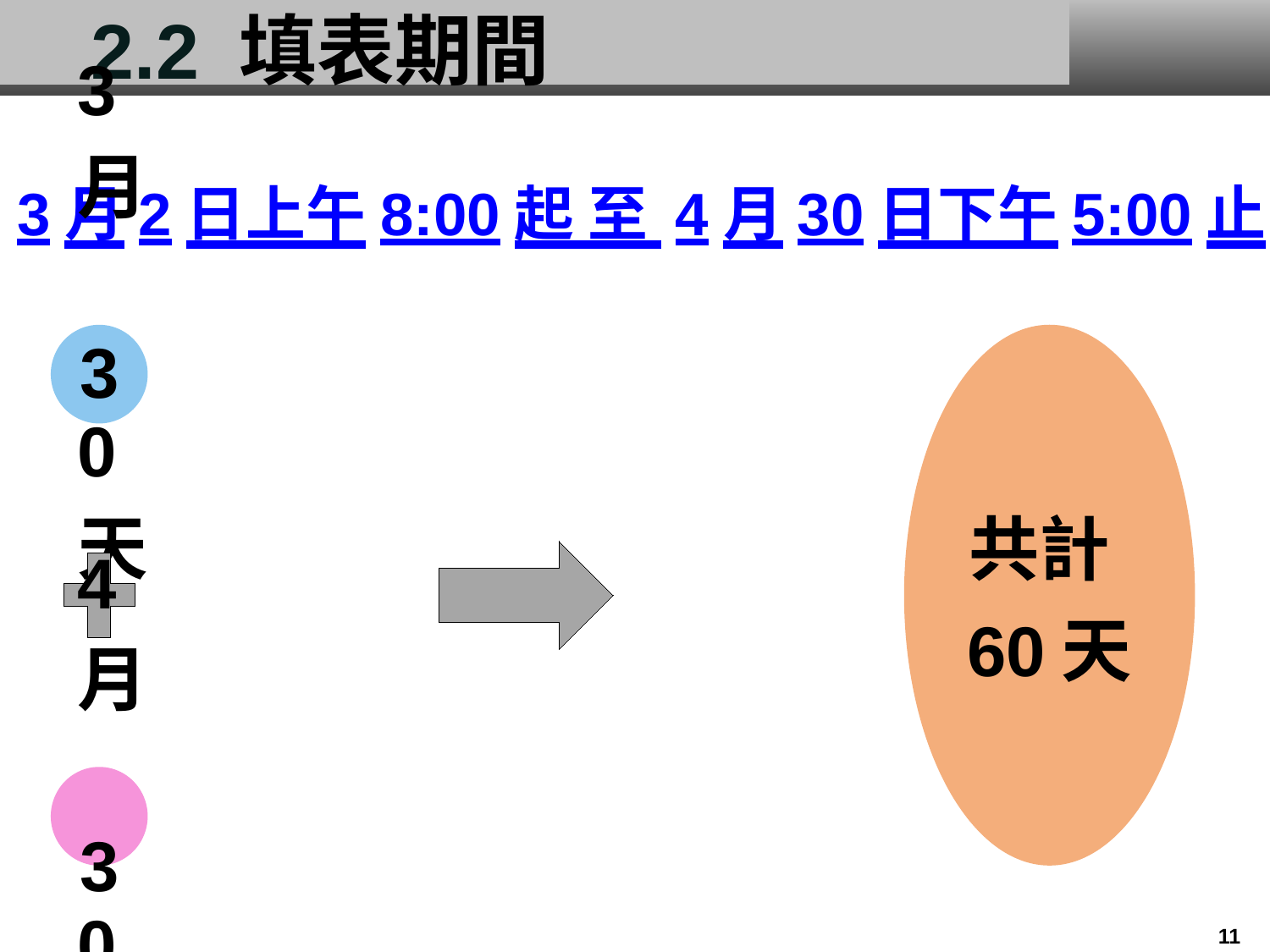

# 2.2 填表期間
 3月2日上午8:00起 至 4月30日下午5:00止
3月
30天
共計60天